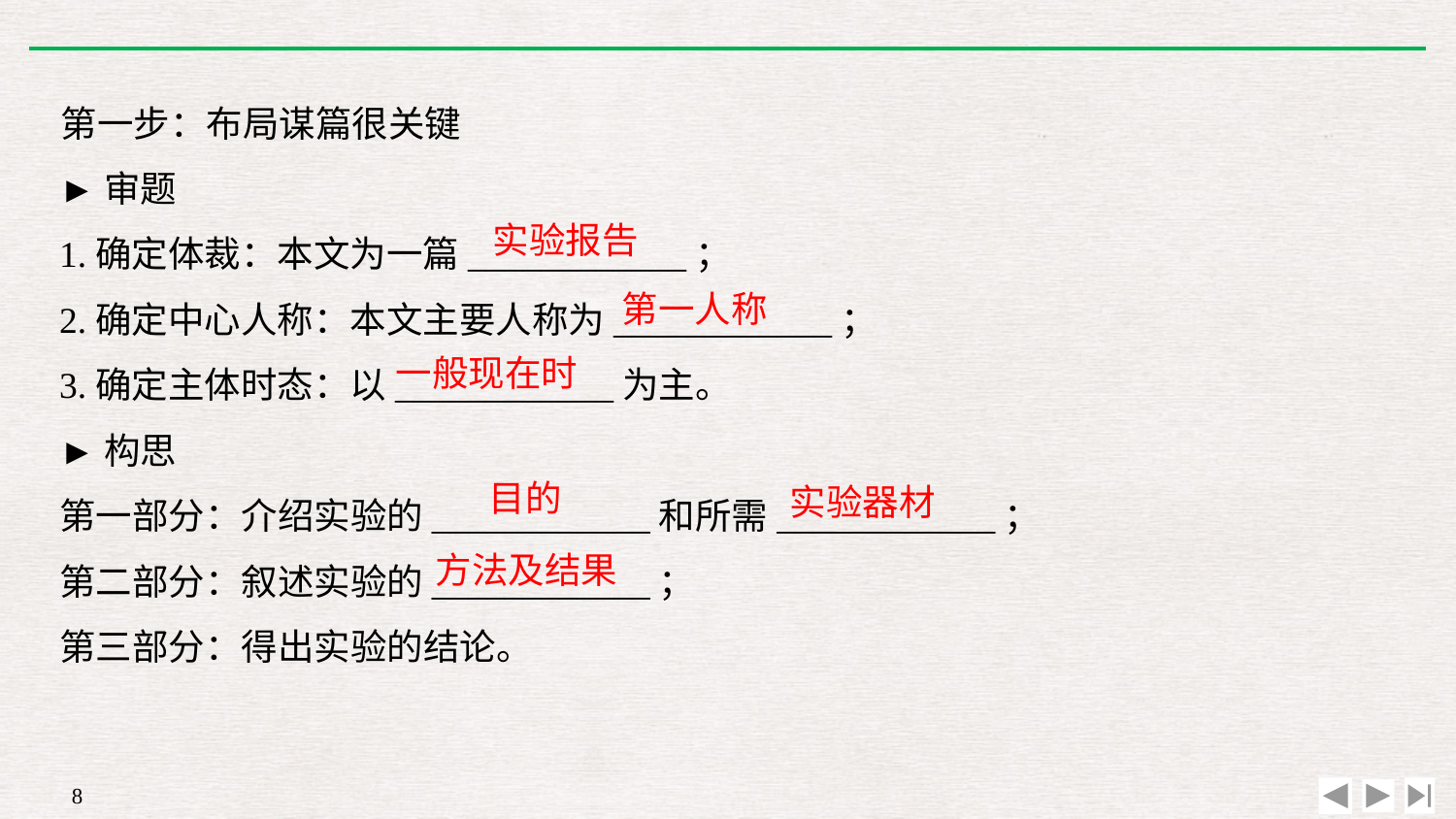

第一步：布局谋篇很关键
►审题
1.确定体裁：本文为一篇____________；
2.确定中心人称：本文主要人称为____________；
3.确定主体时态：以____________为主。
►构思
第一部分：介绍实验的____________和所需____________；
第二部分：叙述实验的____________；
第三部分：得出实验的结论。
实验报告
第一人称
一般现在时
目的
实验器材
方法及结果